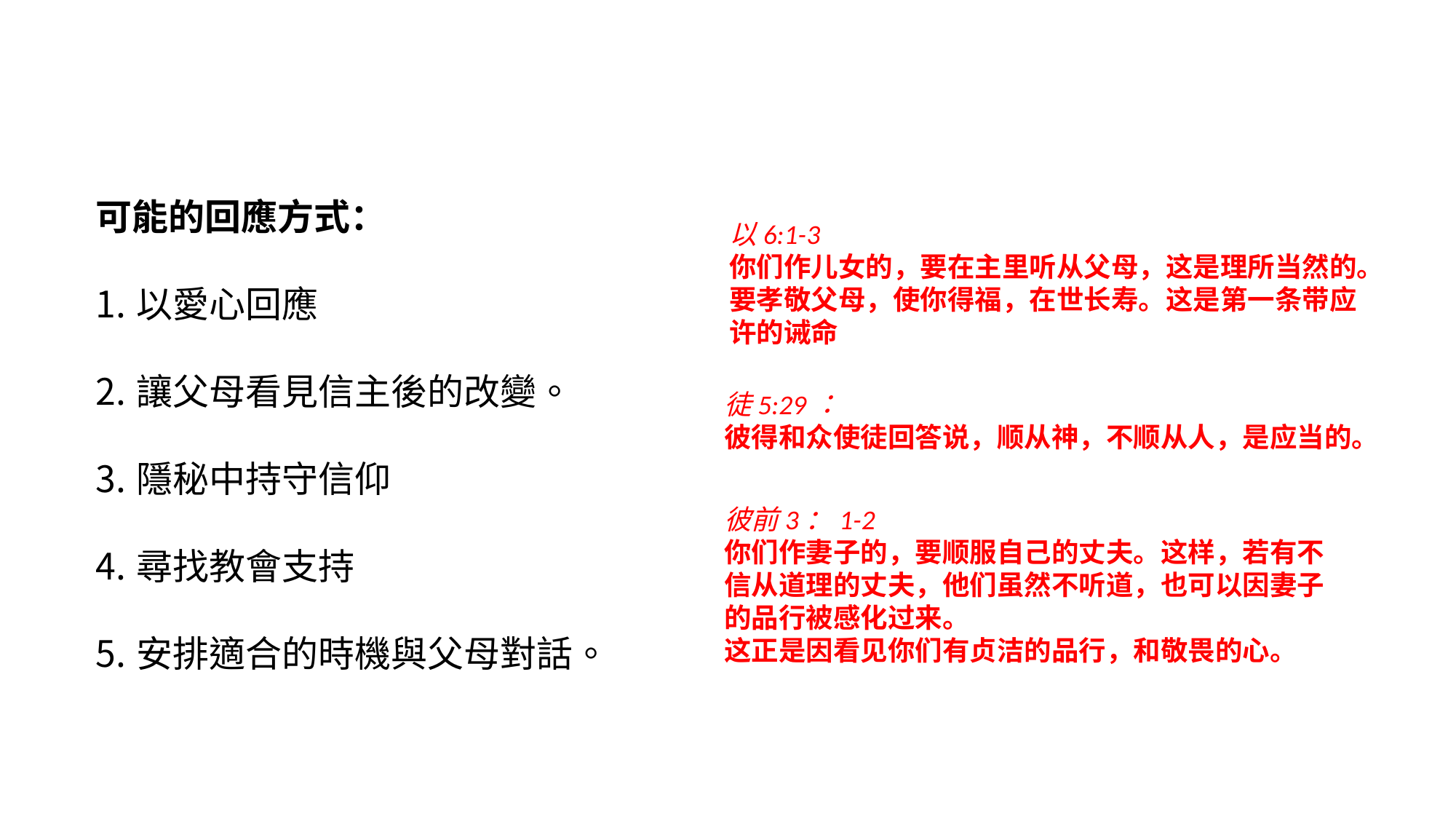

可能的回應方式：

以愛心回應

讓父母看見信主後的改變。

隱秘中持守信仰

尋找教會支持

安排適合的時機與父母對話。

以6:1-3
你们作儿女的，要在主里听从父母，这是理所当然的。
要孝敬父母，使你得福，在世长寿。这是第一条带应许的诫命
徒5:29：
彼得和众使徒回答说，顺从神，不顺从人，是应当的。
彼前3：1-2
你们作妻子的，要顺服自己的丈夫。这样，若有不信从道理的丈夫，他们虽然不听道，也可以因妻子的品行被感化过来。
这正是因看见你们有贞洁的品行，和敬畏的心。